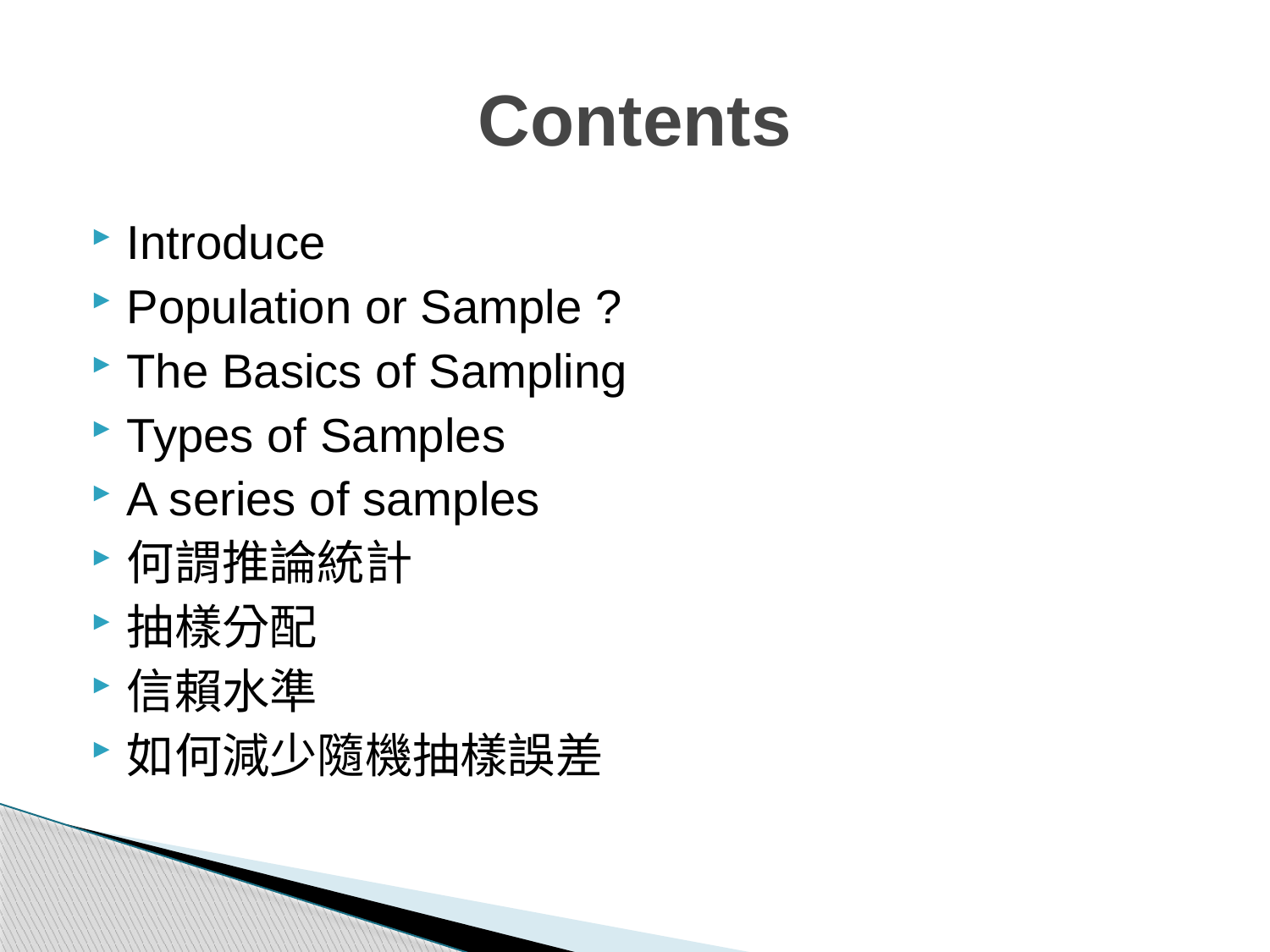

# Contents
Introduce
Population or Sample ?
The Basics of Sampling
Types of Samples
A series of samples
何謂推論統計
抽樣分配
信賴水準
如何減少隨機抽樣誤差